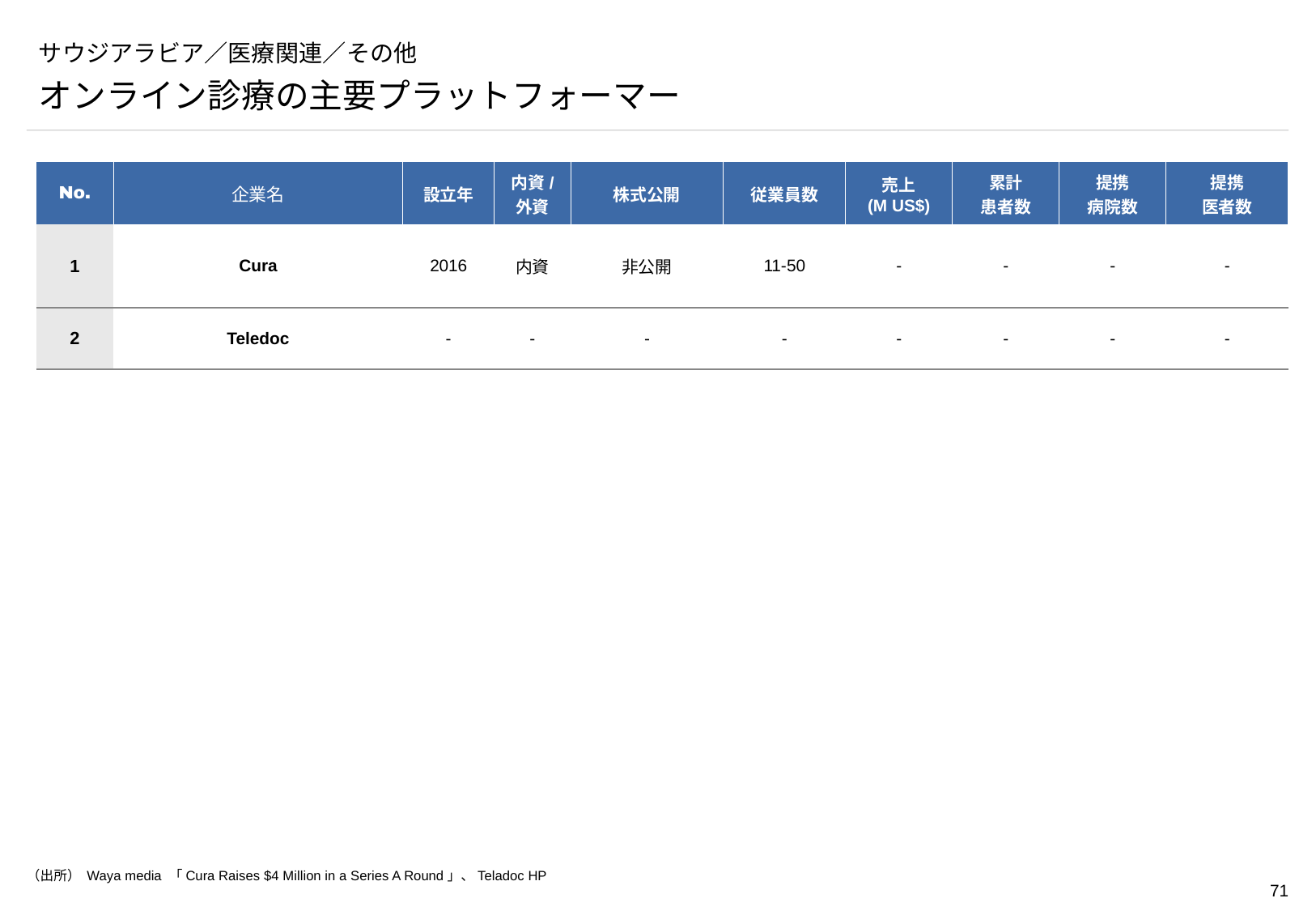

# サウジアラビア／医療関連／その他
オンライン診療の主要プラットフォーマー
| No. | 企業名 | 設立年 | 内資/ 外資 | 株式公開 | 従業員数 | 売上 (M US$) | 累計 患者数 | 提携 病院数 | 提携 医者数 |
| --- | --- | --- | --- | --- | --- | --- | --- | --- | --- |
| 1 | Cura | 2016 | 内資 | 非公開 | 11-50 | - | - | - | - |
| 2 | Teledoc | - | - | - | - | - | - | - | - |
（出所） Waya media 「Cura Raises $4 Million in a Series A Round」、Teladoc HP